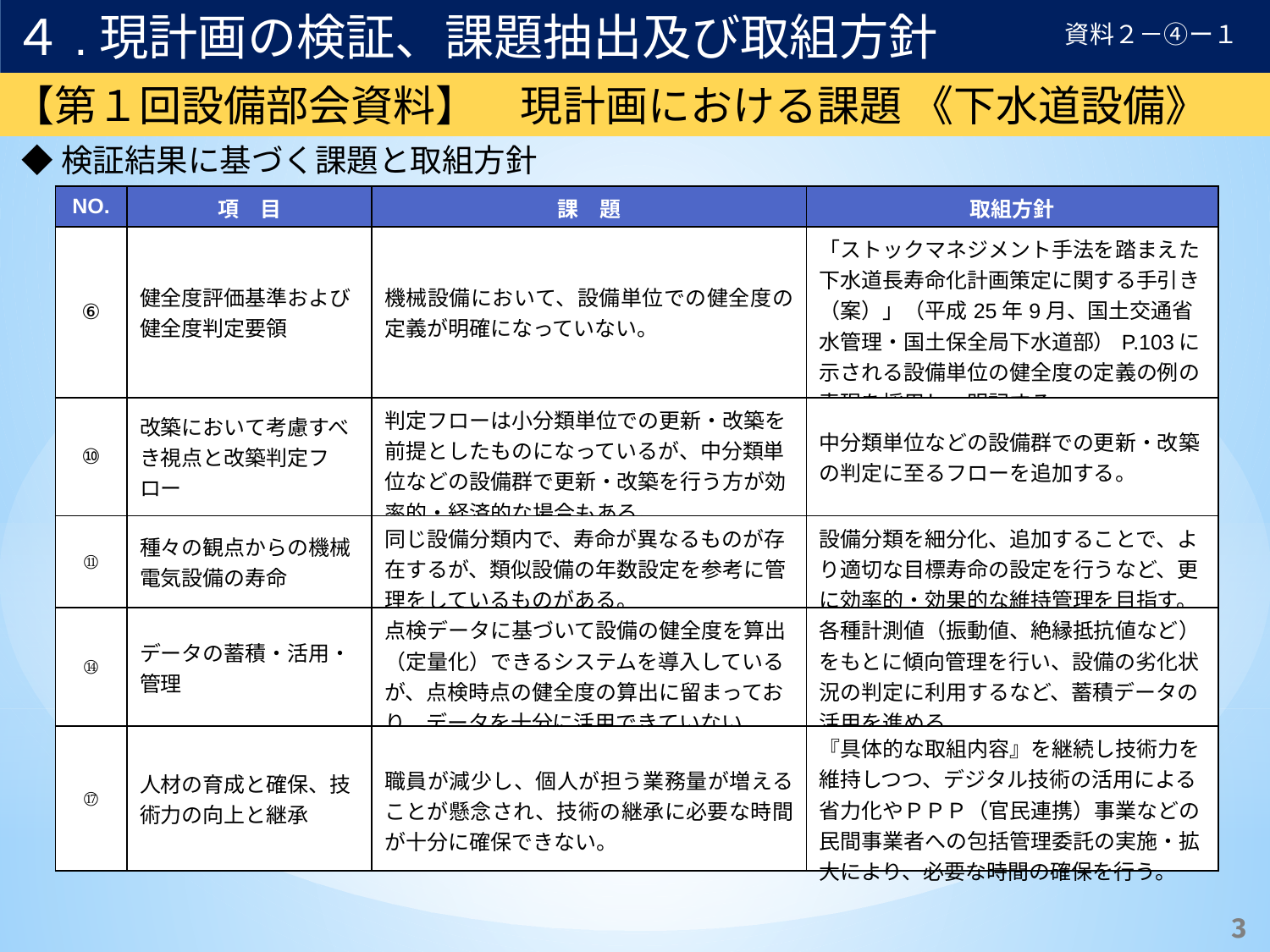

４.現計画の検証、課題抽出及び取組方針

資料２－④ー１
【第１回設備部会資料】　現計画における課題 《下水道設備》
◆検証結果に基づく課題と取組方針
| NO. | 項　目 | 課　題 | 取組方針 |
| --- | --- | --- | --- |
| ⑥ | 健全度評価基準および健全度判定要領 | 機械設備において、設備単位での健全度の定義が明確になっていない。 | 「ストックマネジメント手法を踏まえた下水道長寿命化計画策定に関する手引き（案）」（平成25年9月、国土交通省水管理・国土保全局下水道部）P.103に示される設備単位の健全度の定義の例の表現を採用し、明記する。 |
| ⑩ | 改築において考慮すべき視点と改築判定フロー | 判定フローは小分類単位での更新・改築を前提としたものになっているが、中分類単位などの設備群で更新・改築を行う方が効率的・経済的な場合もある。 | 中分類単位などの設備群での更新・改築の判定に至るフローを追加する。 |
| ⑪ | 種々の観点からの機械電気設備の寿命 | 同じ設備分類内で、寿命が異なるものが存在するが、類似設備の年数設定を参考に管理をしているものがある。 | 設備分類を細分化、追加することで、より適切な目標寿命の設定を行うなど、更に効率的・効果的な維持管理を目指す。 |
| ⑭ | データの蓄積・活用・管理 | 点検データに基づいて設備の健全度を算出（定量化）できるシステムを導入しているが、点検時点の健全度の算出に留まっており、データを十分に活用できていない。 | 各種計測値（振動値、絶縁抵抗値など）をもとに傾向管理を行い、設備の劣化状況の判定に利用するなど、蓄積データの活用を進める。 |
| ⑰ | 人材の育成と確保、技術力の向上と継承 | 職員が減少し、個人が担う業務量が増えることが懸念され、技術の継承に必要な時間が十分に確保できない。 | 『具体的な取組内容』を継続し技術力を維持しつつ、デジタル技術の活用による省力化やＰＰＰ（官民連携）事業などの民間事業者への包括管理委託の実施・拡大により、必要な時間の確保を行う。 |
3